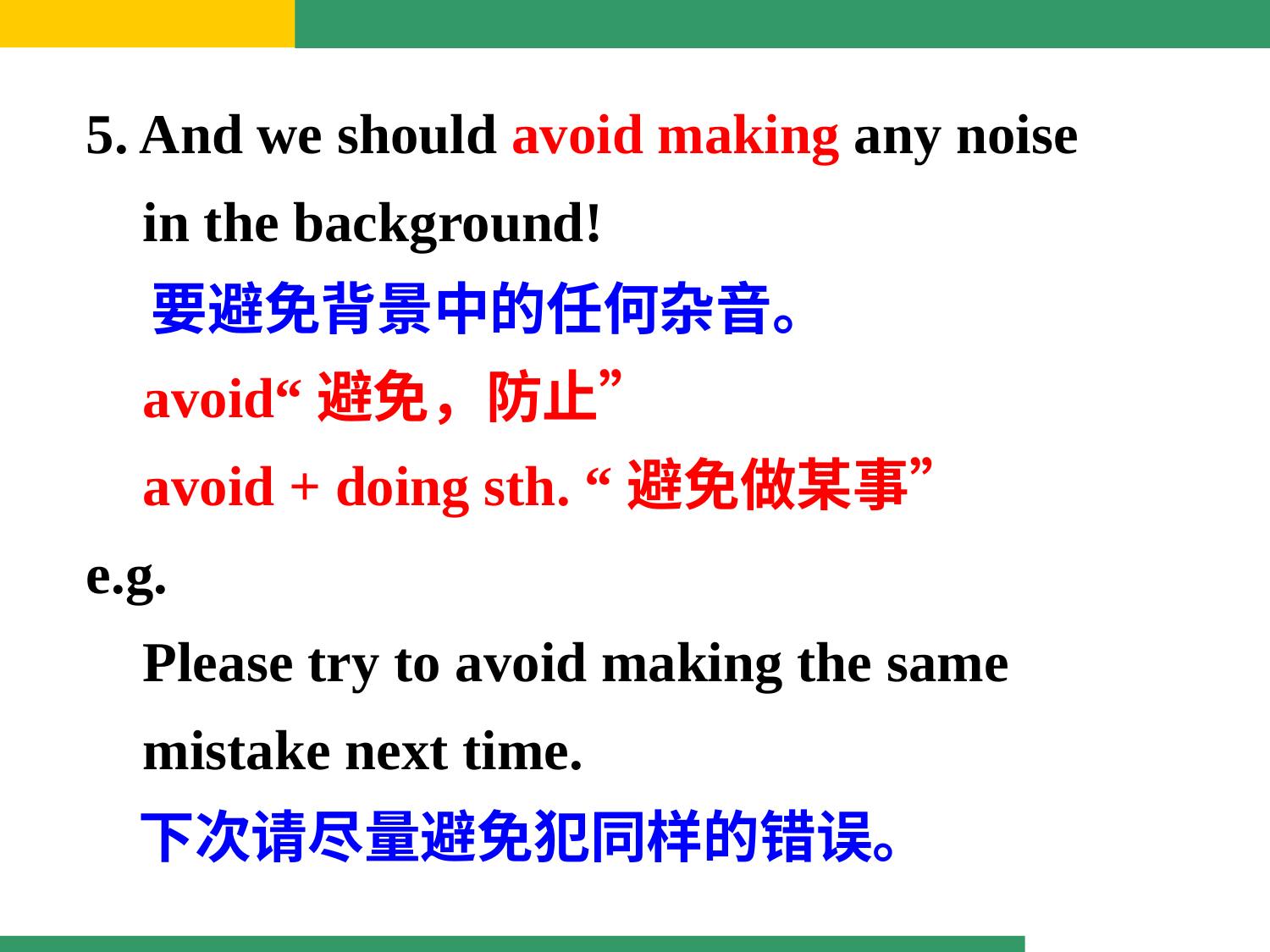

5. And we should avoid making any noise
    in the background!
    要避免背景中的任何杂音。
    avoid“避免，防止”
    avoid + doing sth. “避免做某事”
e.g.
    Please try to avoid making the same
    mistake next time.
   下次请尽量避免犯同样的错误。